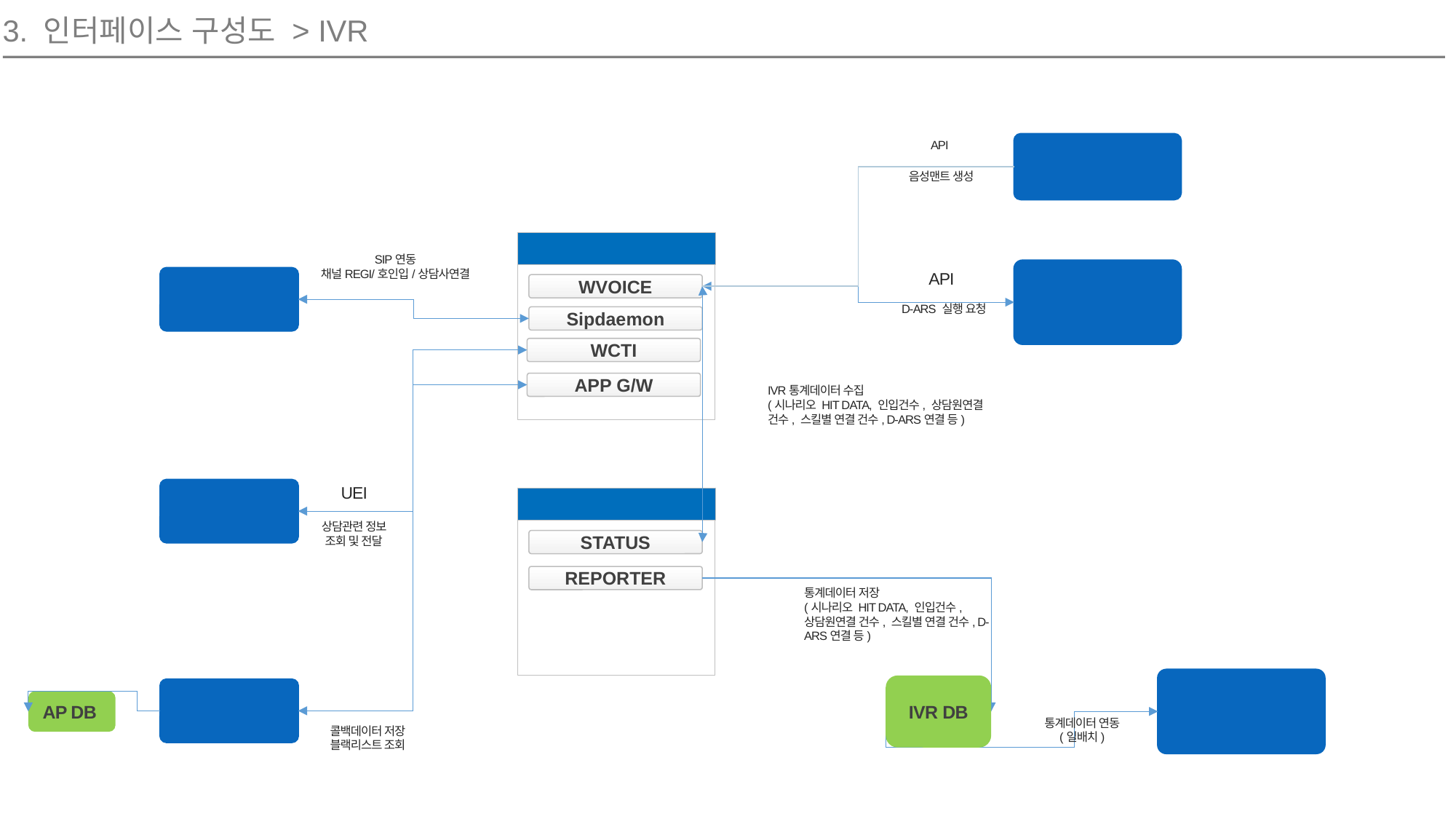

3. 인터페이스 구성도 > IVR
TTS
API
음성맨트 생성
IVR(VOICE)

WVOICE
APP G/W
Sipdaemon
WCTI
SIP연동
채널REGI/호인입/상담사연결
D-ARS
PBX
API
D-ARS 실행 요청
IVR통계데이터 수집
(시나리오 HIT DATA, 인입건수, 상담원연결 건수, 스킬별 연결 건수, D-ARS연결 등)
CTI
UEI
IVR(STATUS)

상담관련 정보 조회 및 전달
STATUS
REPORTER
통계데이터 저장
(시나리오 HIT DATA, 인입건수, 상담원연결 건수, 스킬별 연결 건수, D-ARS연결 등)
통합통계
IVR DB
상담APP
AP DB
통계데이터 연동
(일배치)
콜백데이터 저장
블랙리스트 조회